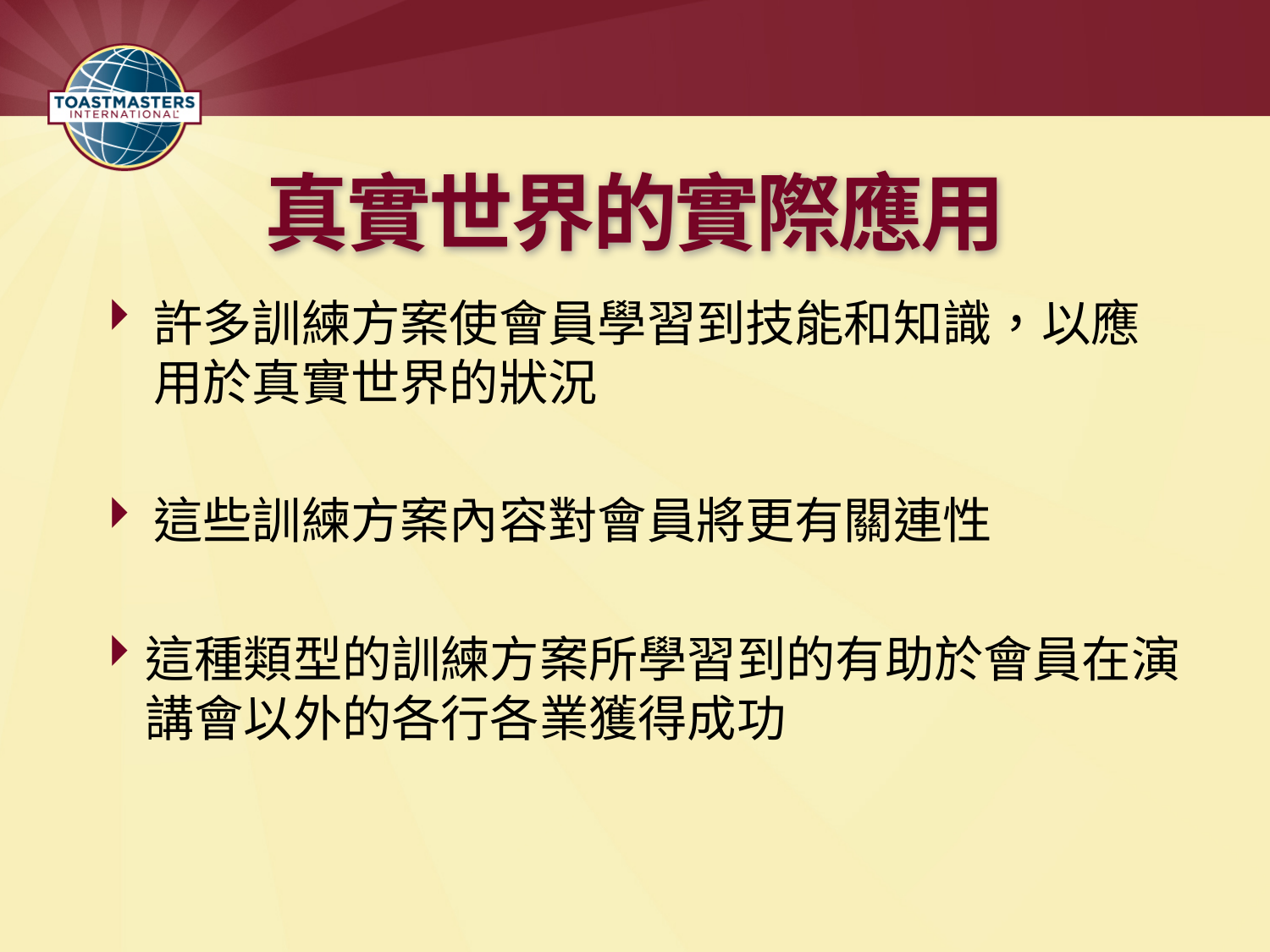

# 真實世界的實際應用
許多訓練方案使會員學習到技能和知識，以應用於真實世界的狀況

這些訓練方案內容對會員將更有關連性

這種類型的訓練方案所學習到的有助於會員在演講會以外的各行各業獲得成功